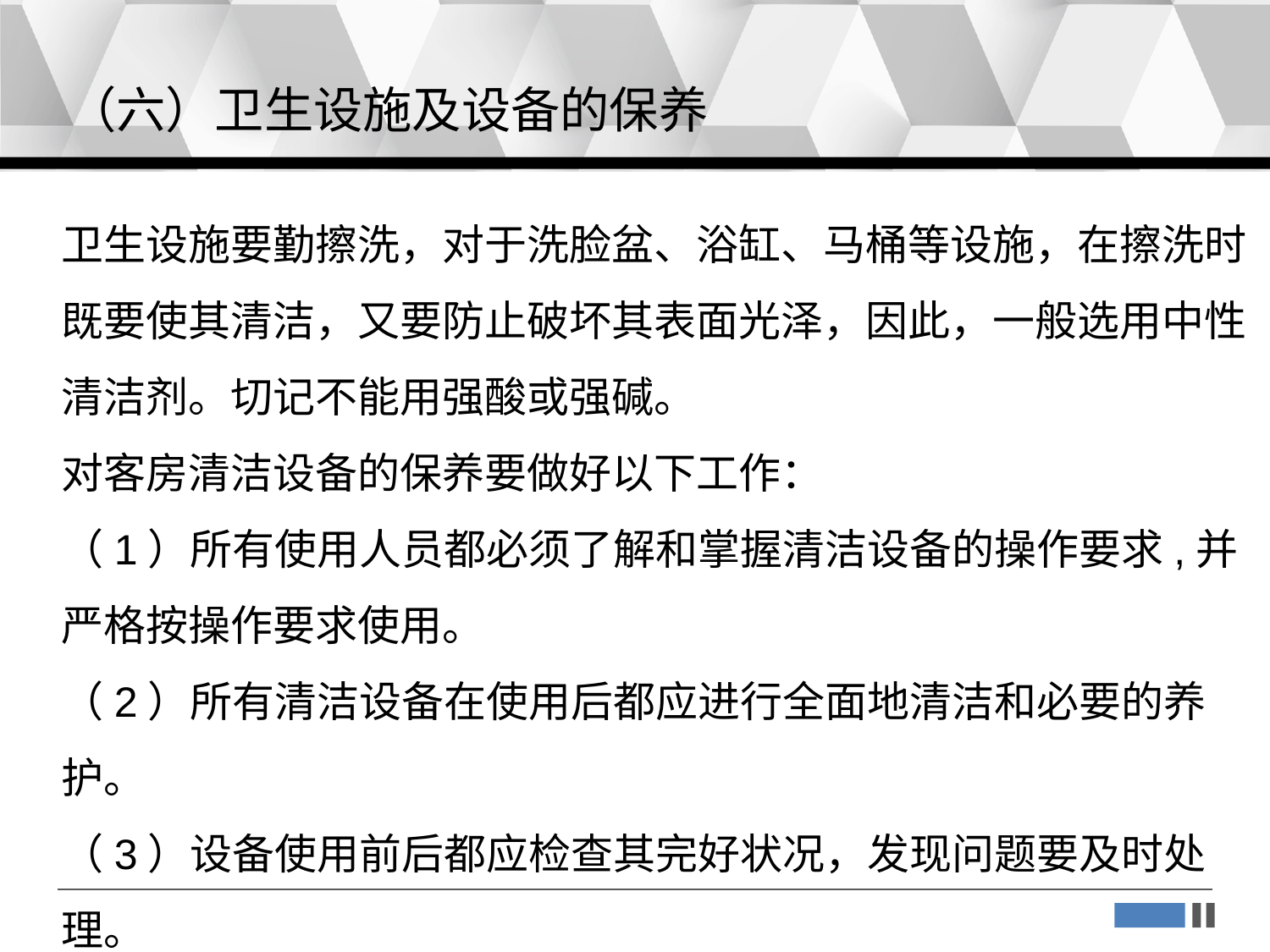

（六）卫生设施及设备的保养
卫生设施要勤擦洗，对于洗脸盆、浴缸、马桶等设施，在擦洗时既要使其清洁，又要防止破坏其表面光泽，因此，一般选用中性清洁剂。切记不能用强酸或强碱。
对客房清洁设备的保养要做好以下工作：
（1）所有使用人员都必须了解和掌握清洁设备的操作要求,并严格按操作要求使用。
（2）所有清洁设备在使用后都应进行全面地清洁和必要的养护。
（3）设备使用前后都应检查其完好状况，发现问题要及时处理。
（4）要有良好的存放条件，并按要求摆放。